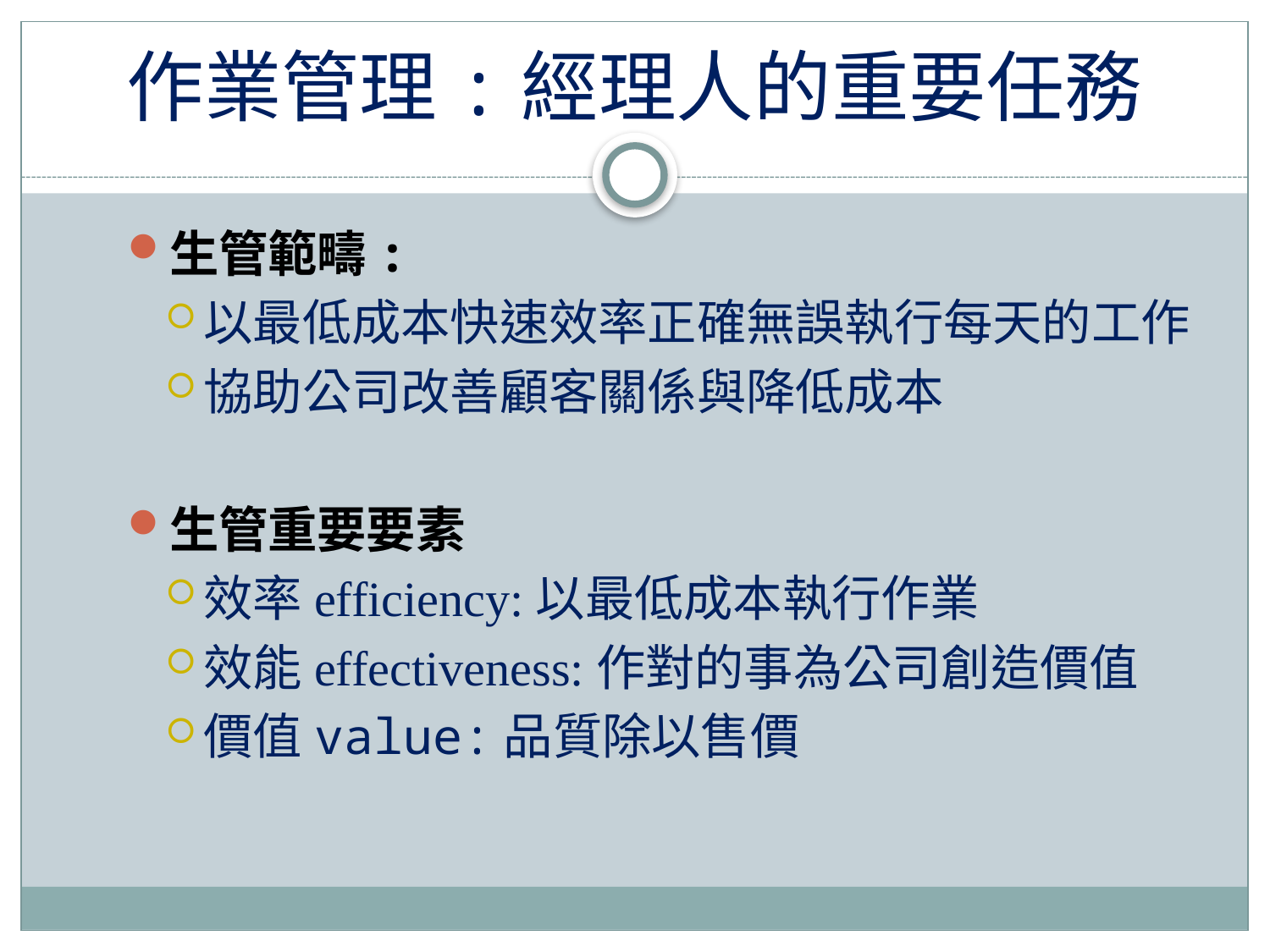

# 作業管理:經理人的重要任務
生管範疇:
以最低成本快速效率正確無誤執行每天的工作
協助公司改善顧客關係與降低成本

生管重要要素
效率efficiency:以最低成本執行作業
效能effectiveness:作對的事為公司創造價值
價值value:品質除以售價